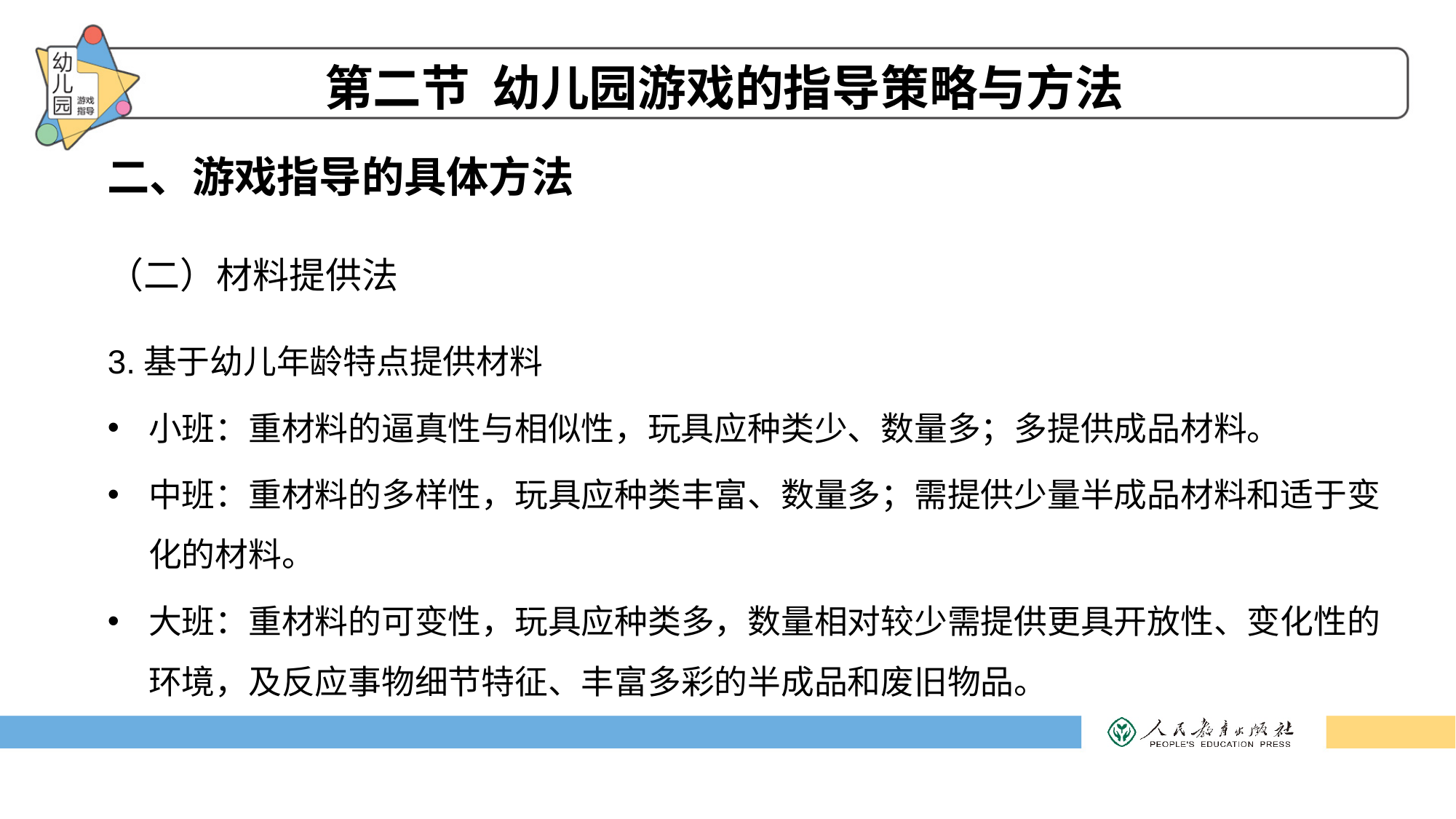

第二节  幼儿园游戏的指导策略与方法
二、游戏指导的具体方法

（二）材料提供法

3.基于幼儿年龄特点提供材料
小班：重材料的逼真性与相似性，玩具应种类少、数量多；多提供成品材料。
中班：重材料的多样性，玩具应种类丰富、数量多；需提供少量半成品材料和适于变化的材料。
大班：重材料的可变性，玩具应种类多，数量相对较少需提供更具开放性、变化性的环境，及反应事物细节特征、丰富多彩的半成品和废旧物品。